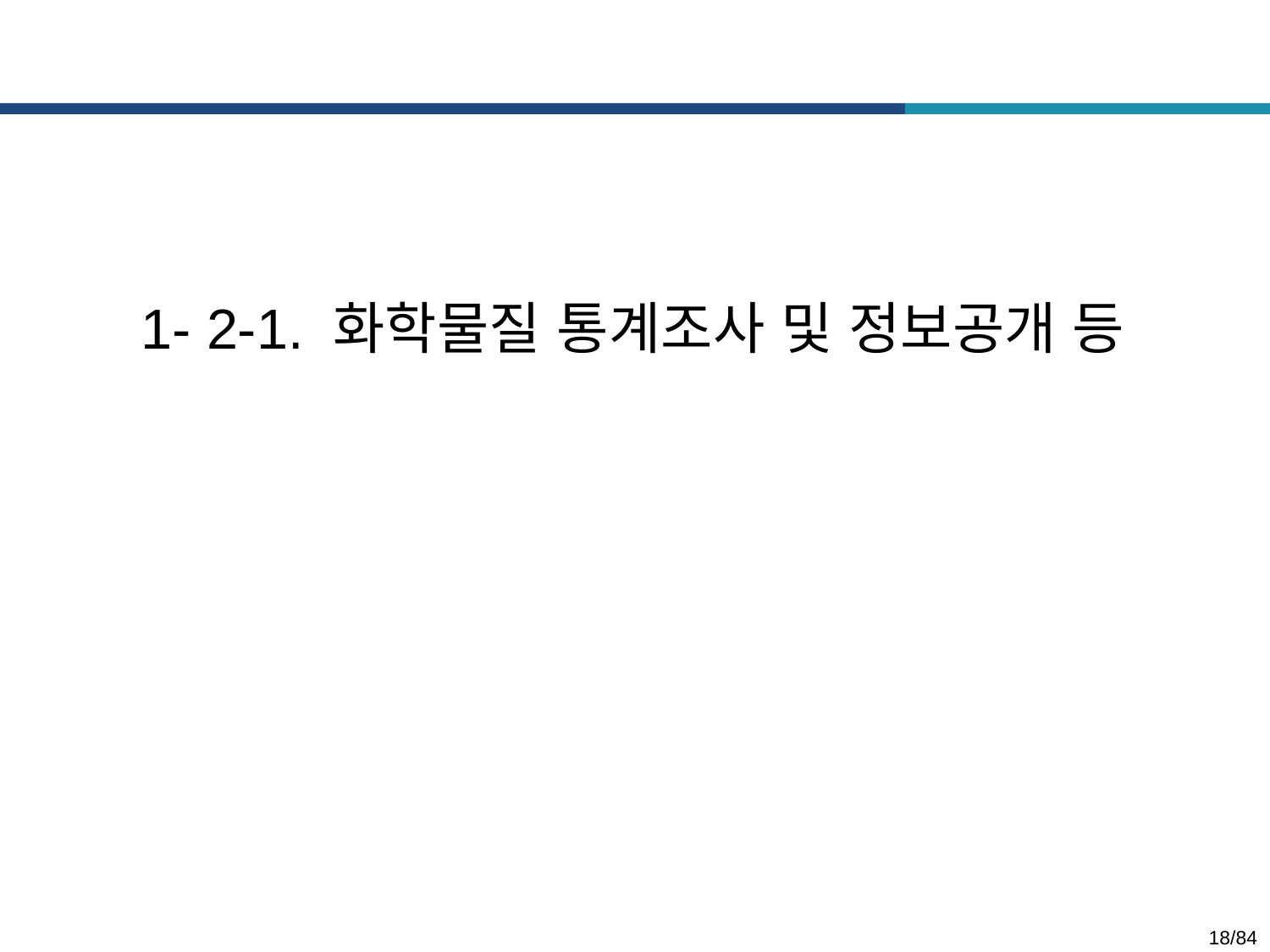

1- 2-1. 화학물질 통계조사 및 정보공개 등